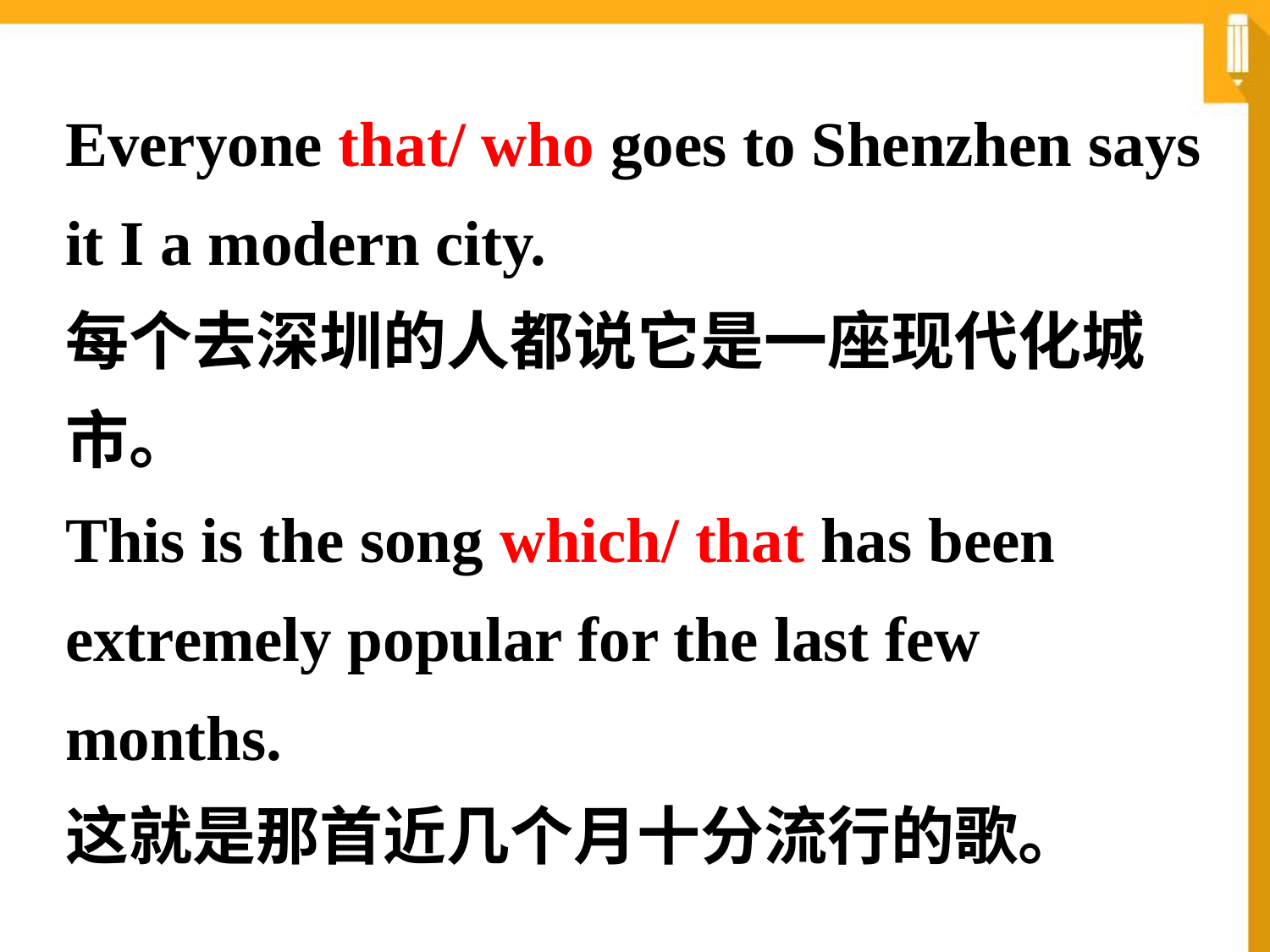

Everyone that/ who goes to Shenzhen says it I a modern city.
每个去深圳的人都说它是一座现代化城市。
This is the song which/ that has been extremely popular for the last few months.
这就是那首近几个月十分流行的歌。